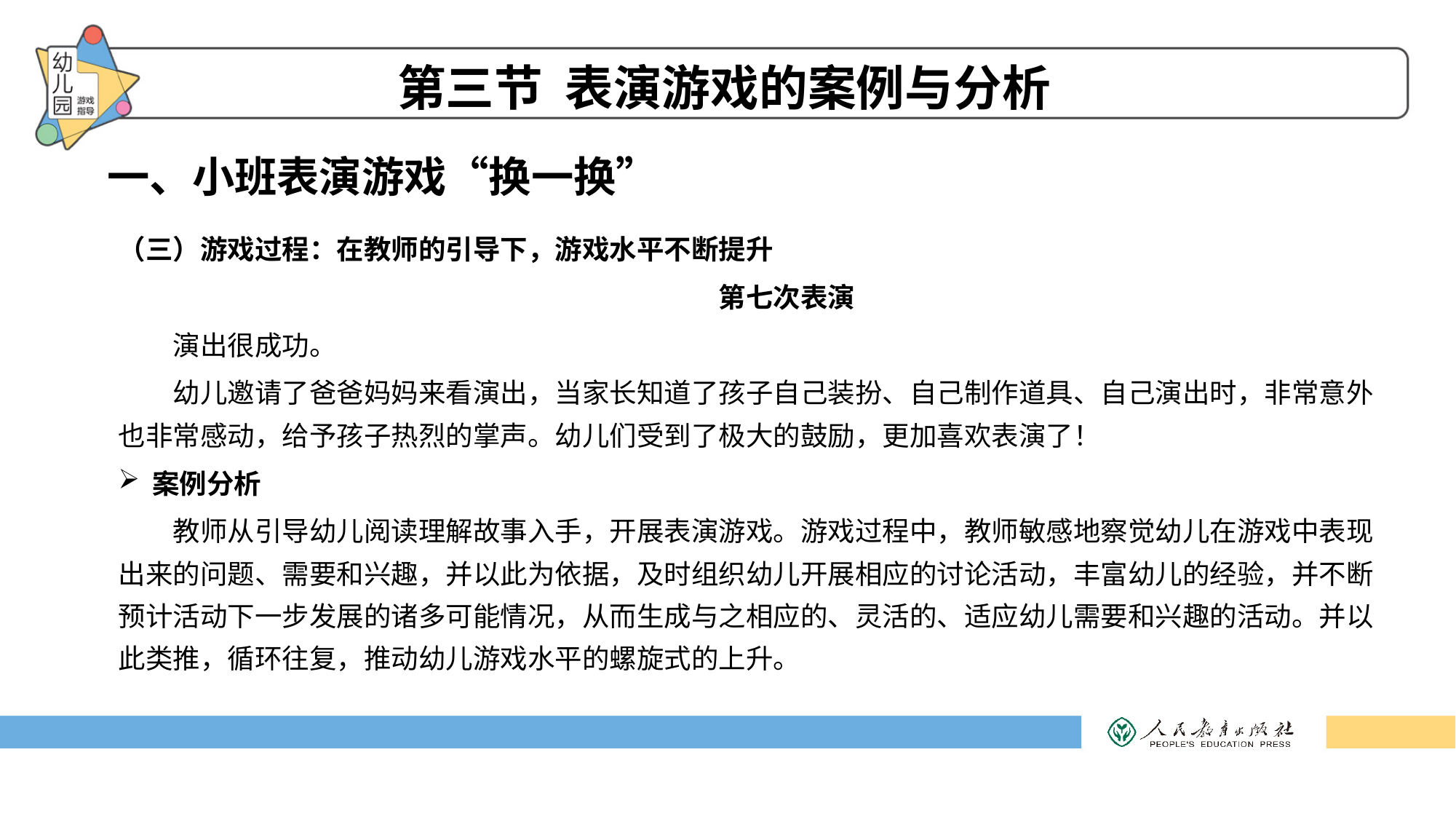

第三节  表演游戏的案例与分析
一、小班表演游戏“换一换”
（三）游戏过程：在教师的引导下，游戏水平不断提升
   第七次表演
演出很成功。
幼儿邀请了爸爸妈妈来看演出，当家长知道了孩子自己装扮、自己制作道具、自己演出时，非常意外也非常感动，给予孩子热烈的掌声。幼儿们受到了极大的鼓励，更加喜欢表演了！
案例分析
教师从引导幼儿阅读理解故事入手，开展表演游戏。游戏过程中，教师敏感地察觉幼儿在游戏中表现出来的问题、需要和兴趣，并以此为依据，及时组织幼儿开展相应的讨论活动，丰富幼儿的经验，并不断预计活动下一步发展的诸多可能情况，从而生成与之相应的、灵活的、适应幼儿需要和兴趣的活动。并以此类推，循环往复，推动幼儿游戏水平的螺旋式的上升。